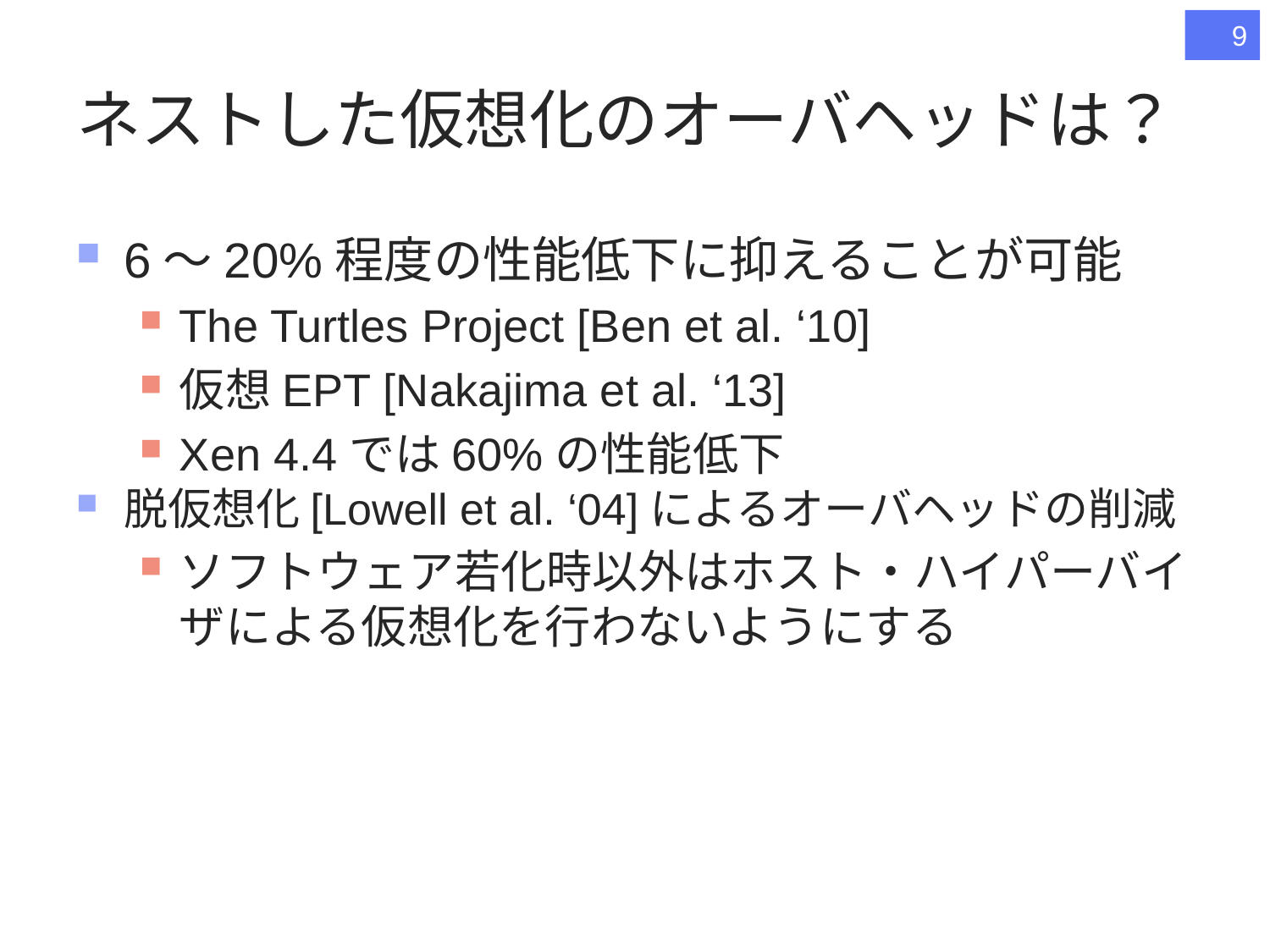

9
# ネストした仮想化のオーバヘッドは？
6～20%程度の性能低下に抑えることが可能
The Turtles Project [Ben et al. ‘10]
仮想EPT [Nakajima et al. ‘13]
Xen 4.4では60%の性能低下
脱仮想化[Lowell et al. ‘04]によるオーバヘッドの削減
ソフトウェア若化時以外はホスト・ハイパーバイザによる仮想化を行わないようにする